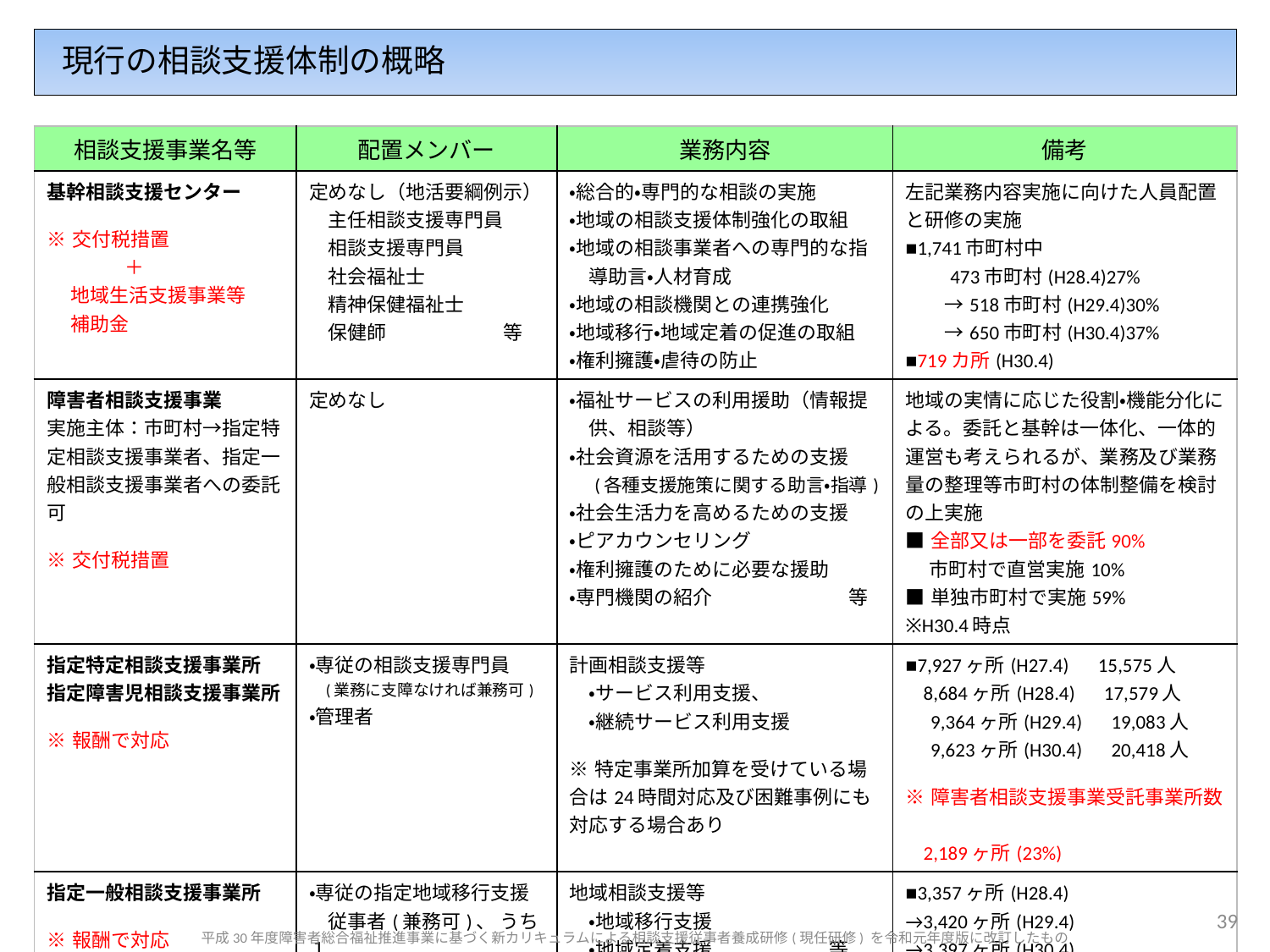

# 現行の相談支援体制の概略
| 相談支援事業名等 | 配置メンバー | 業務内容 | 備考 |
| --- | --- | --- | --- |
| 基幹相談支援センター ※交付税措置 　　　　＋ 　 地域生活支援事業等 　 補助金 | 定めなし（地活要綱例示） 　主任相談支援専門員 　相談支援専門員 　社会福祉士 　精神保健福祉士 　保健師　　　　　　等 | ・総合的・専門的な相談の実施 ・地域の相談支援体制強化の取組 ・地域の相談事業者への専門的な指 　導助言・人材育成 ・地域の相談機関との連携強化 ・地域移行・地域定着の促進の取組 ・権利擁護・虐待の防止 | 左記業務内容実施に向けた人員配置と研修の実施 ■1,741市町村中 　　473市町村(H28.4)27% 　　→518市町村(H29.4)30% 　　→650市町村(H30.4)37% ■719カ所(H30.4) |
| 障害者相談支援事業 実施主体：市町村→指定特定相談支援事業者、指定一般相談支援事業者への委託可 ※交付税措置 | 定めなし | ・福祉サービスの利用援助（情報提 　供、相談等） ・社会資源を活用するための支援 　(各種支援施策に関する助言・指導) ・社会生活力を高めるための支援 ・ピアカウンセリング ・権利擁護のために必要な援助 ・専門機関の紹介　　　　　　　等 | 地域の実情に応じた役割・機能分化による。委託と基幹は一体化、一体的運営も考えられるが、業務及び業務量の整理等市町村の体制整備を検討の上実施 ■全部又は一部を委託90% 　 市町村で直営実施10% ■単独市町村で実施59% ※H30.4時点 |
| 指定特定相談支援事業所 指定障害児相談支援事業所 ※報酬で対応 | ・専従の相談支援専門員 (業務に支障なければ兼務可) ・管理者 | 計画相談支援等 　・サービス利用支援、 　・継続サービス利用支援 ※特定事業所加算を受けている場合は24時間対応及び困難事例にも対応する場合あり | ■7,927ヶ所(H27.4)　15,575人 8,684ヶ所(H28.4)　17,579人 　9,364ヶ所(H29.4)　19,083人 　9,623ヶ所(H30.4)　20,418人 ※障害者相談支援事業受託事業所数　 2,189ヶ所(23%) |
| 指定一般相談支援事業所 ※報酬で対応 | ・専従の指定地域移行支援 　従事者(兼務可)、 うち１ 　以上は相談支援専門員 ・管理者 | 地域相談支援等 　・地域移行支援 　・地域定着支援　　　　　　等 | ■3,357ヶ所(H28.4) →3,420ヶ所(H29.4) →3,397ヶ所(H30.4) |
39
平成30年度障害者総合福祉推進事業に基づく新カリキュラムによる相談支援従事者養成研修(現任研修) を令和元年度版に改訂したもの